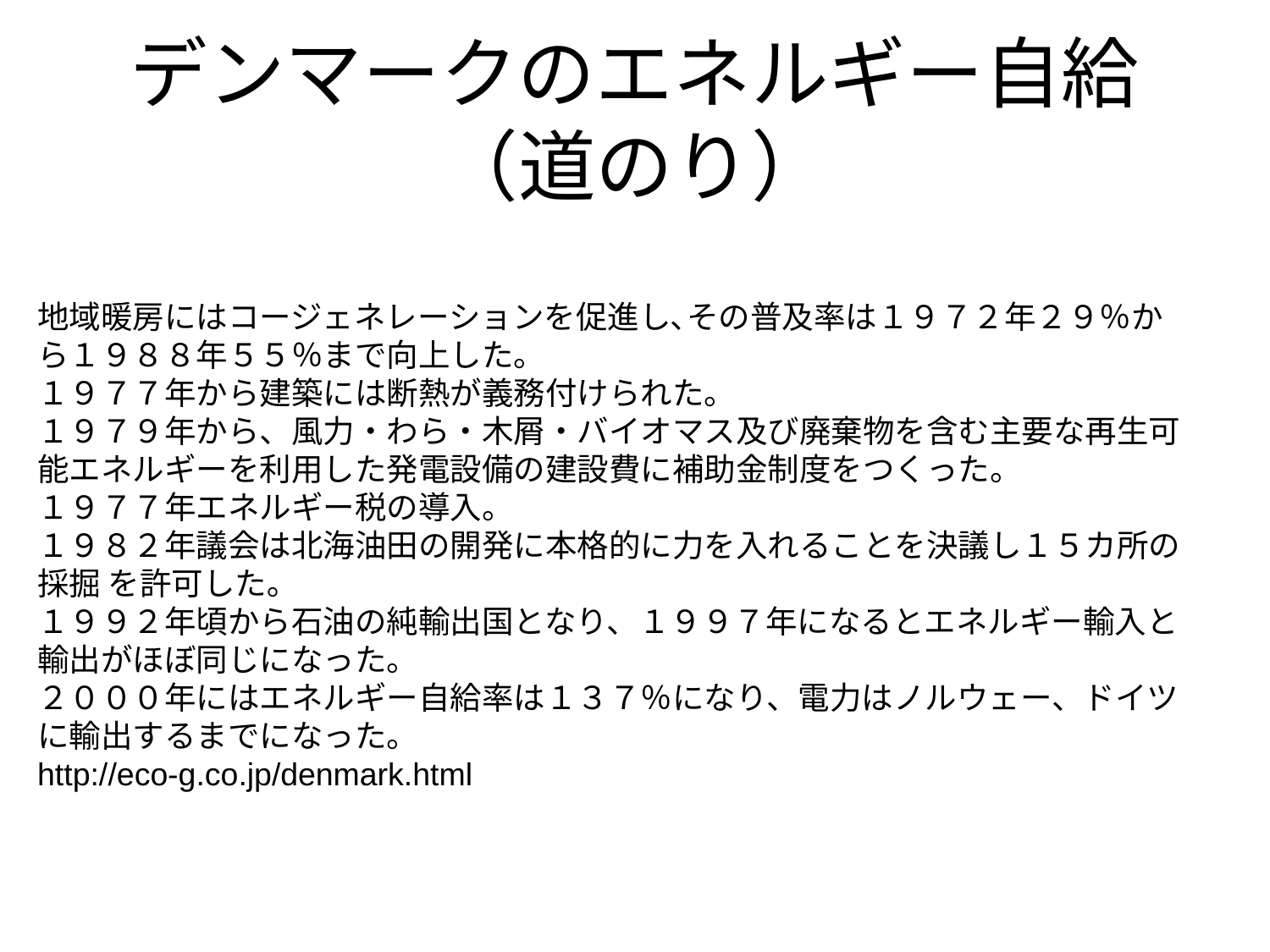

# デンマークのエネルギー自給 （道のり）

地域暖房にはコージェネレーションを促進し､その普及率は１９７２年２９％から１９８８年５５％まで向上した。
１９７７年から建築には断熱が義務付けられた。
１９７９年から、風力・わら・木屑・バイオマス及び廃棄物を含む主要な再生可能エネルギーを利用した発電設備の建設費に補助金制度をつくった。
１９７７年エネルギー税の導入。
１９８２年議会は北海油田の開発に本格的に力を入れることを決議し１５カ所の採掘 を許可した｡
１９９２年頃から石油の純輸出国となり、１９９７年になるとエネルギー輸入と輸出がほぼ同じになった。
２０００年にはエネルギー自給率は１３７％になり、電力はノルウェー、ドイツに輸出するまでになった。
http://eco-g.co.jp/denmark.html